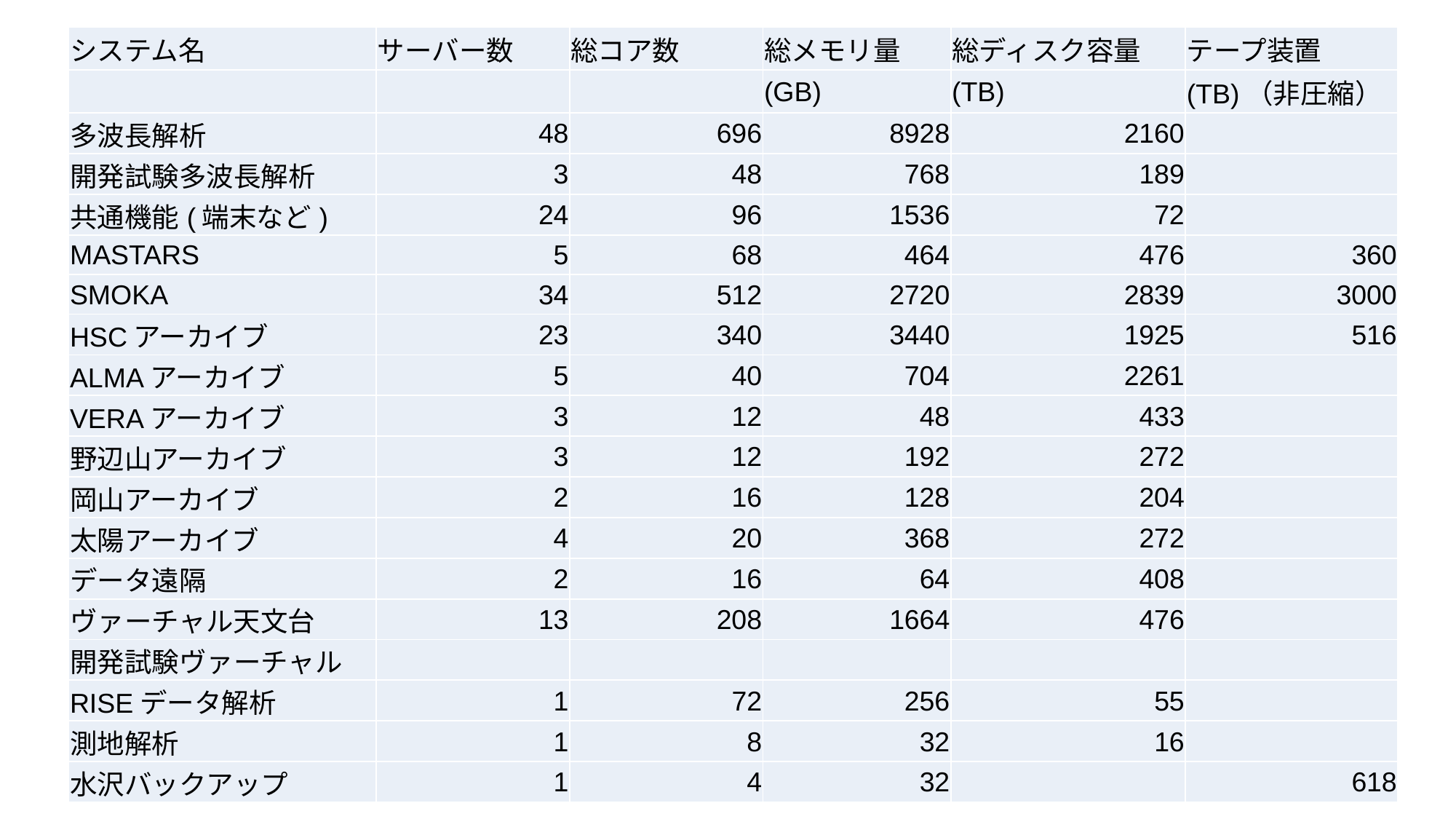

| システム名 | サーバー数 | 総コア数 | 総メモリ量 | 総ディスク容量 | テープ装置 |
| --- | --- | --- | --- | --- | --- |
|  |  |  | (GB) | (TB) | (TB)（非圧縮） |
| 多波長解析 | 48 | 696 | 8928 | 2160 |  |
| 開発試験多波長解析 | 3 | 48 | 768 | 189 |  |
| 共通機能(端末など) | 24 | 96 | 1536 | 72 |  |
| MASTARS | 5 | 68 | 464 | 476 | 360 |
| SMOKA | 34 | 512 | 2720 | 2839 | 3000 |
| HSCアーカイブ | 23 | 340 | 3440 | 1925 | 516 |
| ALMAアーカイブ | 5 | 40 | 704 | 2261 |  |
| VERAアーカイブ | 3 | 12 | 48 | 433 |  |
| 野辺山アーカイブ | 3 | 12 | 192 | 272 |  |
| 岡山アーカイブ | 2 | 16 | 128 | 204 |  |
| 太陽アーカイブ | 4 | 20 | 368 | 272 |  |
| データ遠隔 | 2 | 16 | 64 | 408 |  |
| ヴァーチャル天文台 | 13 | 208 | 1664 | 476 |  |
| 開発試験ヴァーチャル |  |  |  |  |  |
| RISEデータ解析 | 1 | 72 | 256 | 55 |  |
| 測地解析 | 1 | 8 | 32 | 16 |  |
| 水沢バックアップ | 1 | 4 | 32 |  | 618 |
#